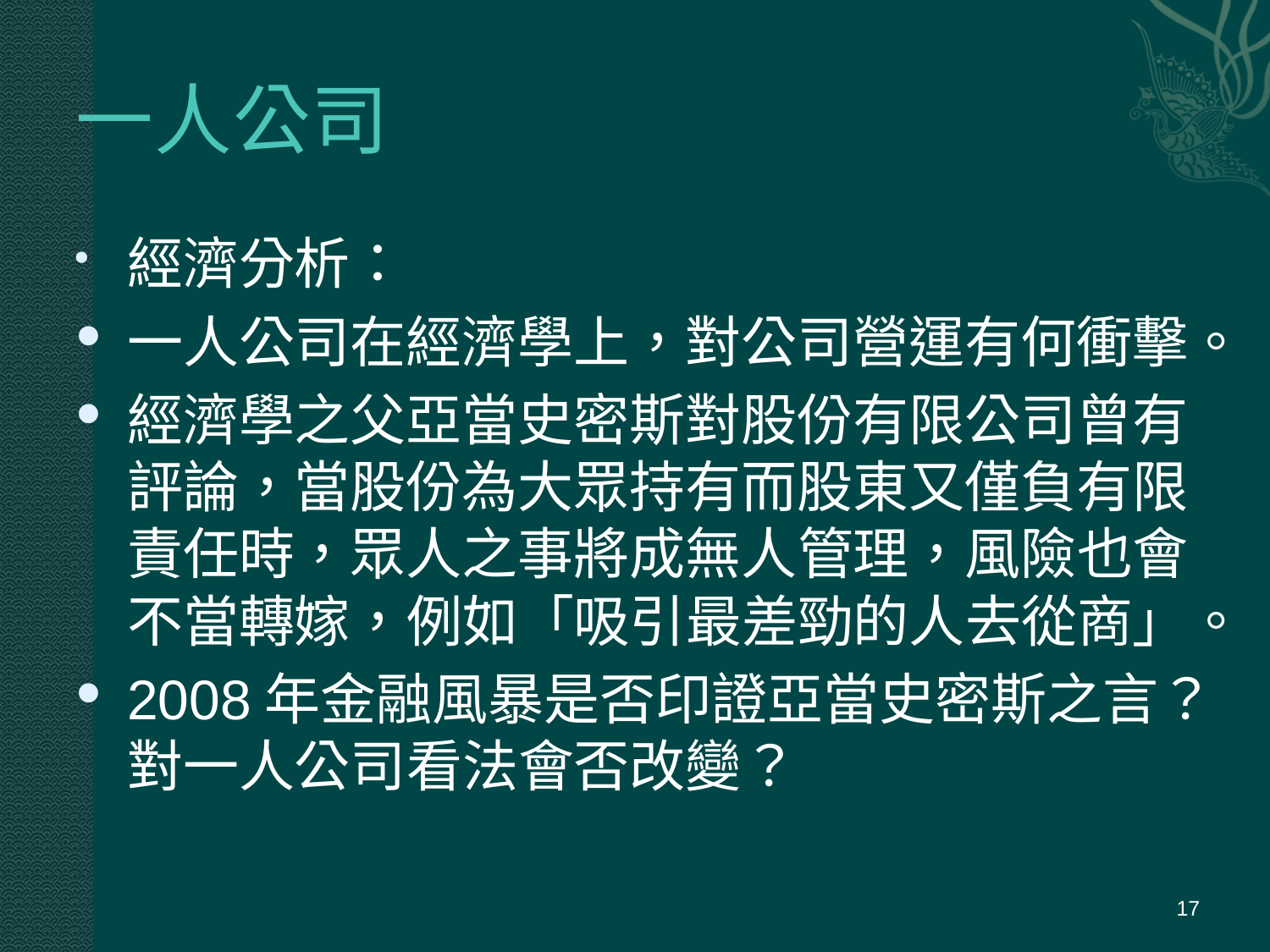

# 一人公司
經濟分析：
一人公司在經濟學上，對公司營運有何衝擊。
經濟學之父亞當史密斯對股份有限公司曾有評論，當股份為大眾持有而股東又僅負有限責任時，眾人之事將成無人管理，風險也會不當轉嫁，例如「吸引最差勁的人去從商」。
2008年金融風暴是否印證亞當史密斯之言？對一人公司看法會否改變？
17